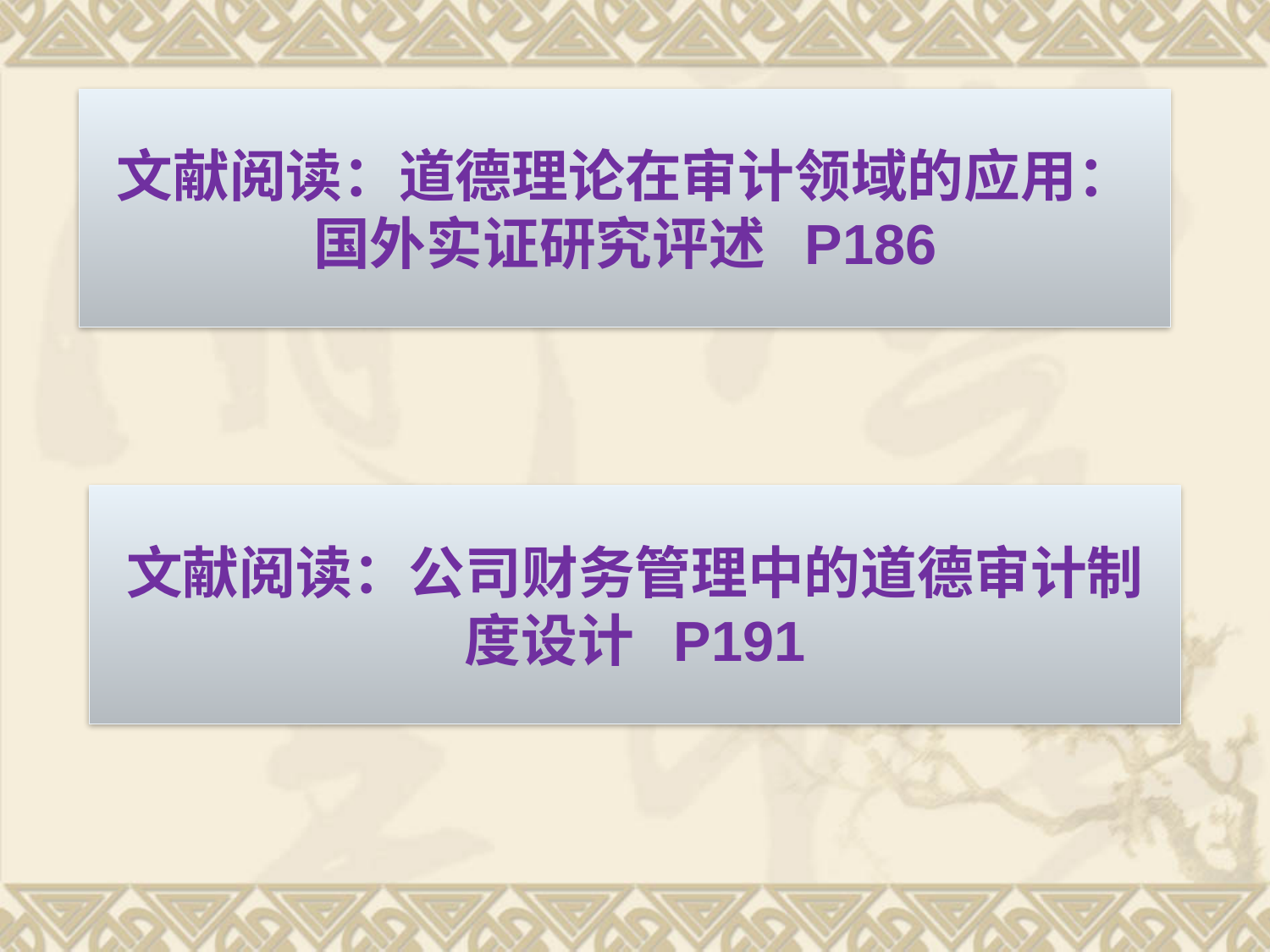

文献阅读：道德理论在审计领域的应用：国外实证研究评述  P186
文献阅读：公司财务管理中的道德审计制度设计  P191